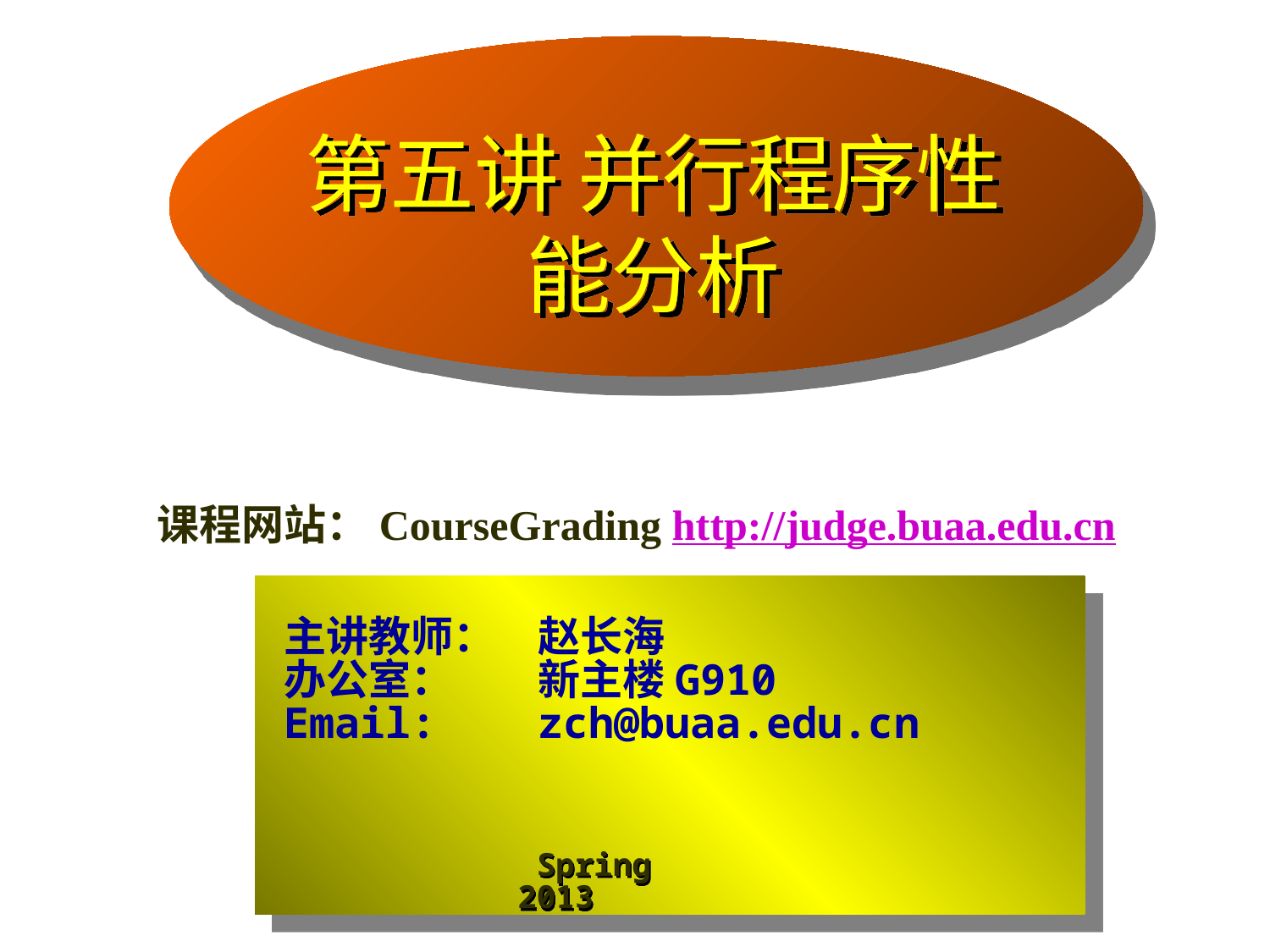

第五讲 并行程序性能分析
课程网站：CourseGrading http://judge.buaa.edu.cn

主讲教师：	赵长海
办公室： 	新主楼G910
Email: 	zch@buaa.edu.cn
 Spring 2013